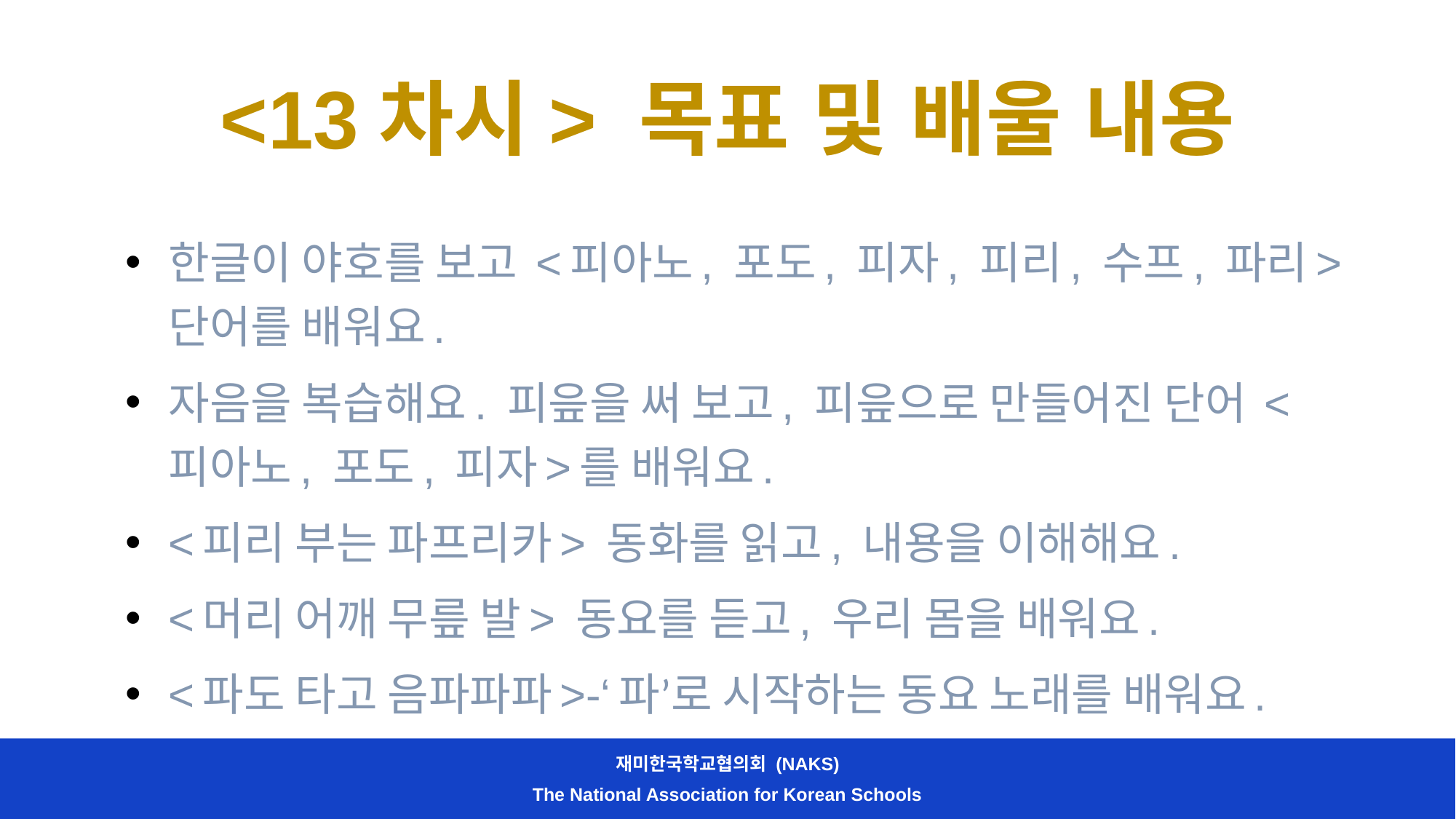

# <13차시> 목표 및 배울 내용
한글이 야호를 보고 <피아노, 포도, 피자, 피리, 수프, 파리> 단어를 배워요.
자음을 복습해요. 피읖을 써 보고, 피읖으로 만들어진 단어 <피아노, 포도, 피자>를 배워요.
<피리 부는 파프리카> 동화를 읽고, 내용을 이해해요.
<머리 어깨 무릎 발> 동요를 듣고, 우리 몸을 배워요.
<파도 타고 음파파파>-‘파’로 시작하는 동요 노래를 배워요.
재미한국학교협의회 (NAKS)
The National Association for Korean Schools